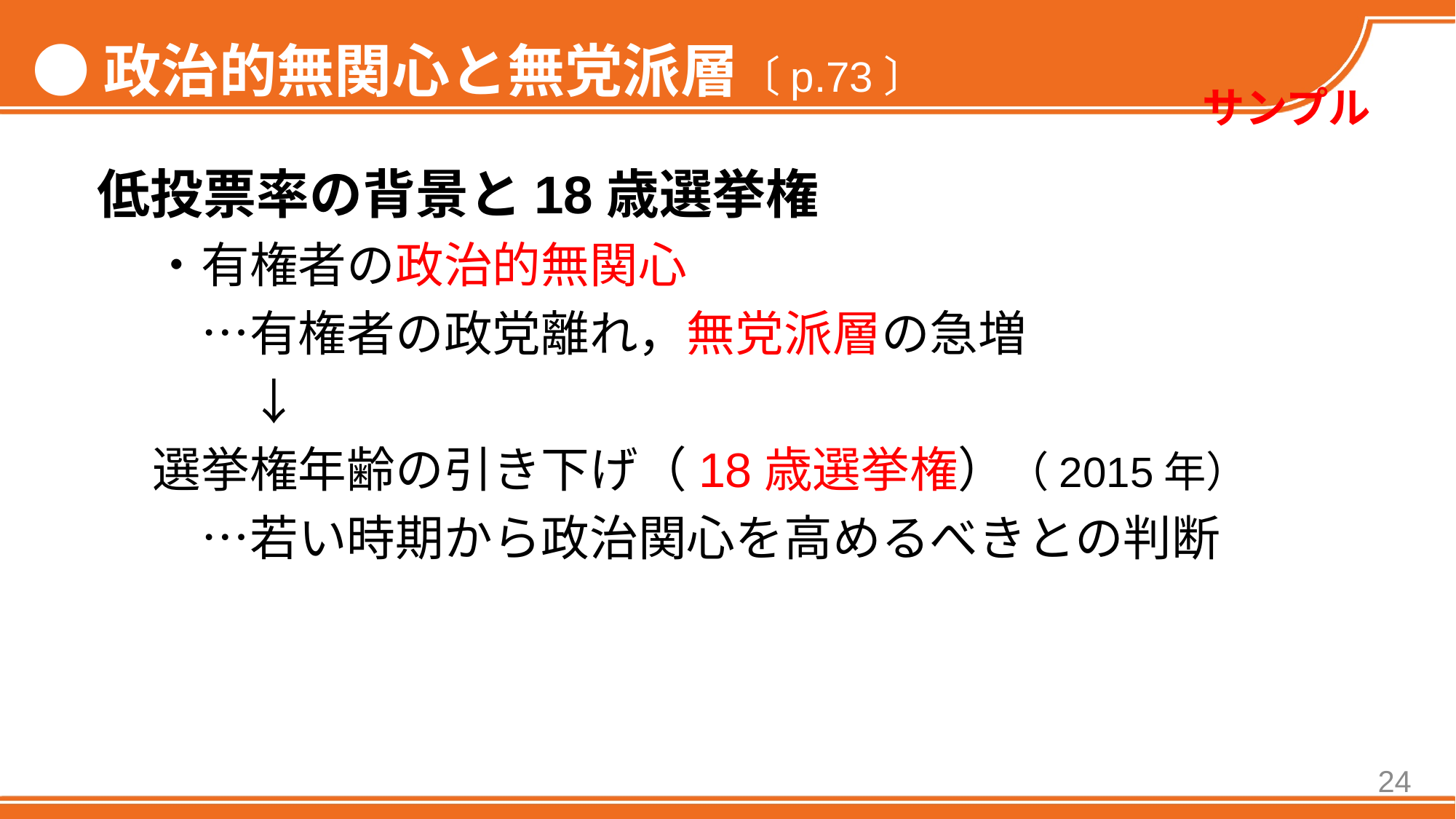

●政治的無関心と無党派層〔p.73〕
低投票率の背景と18歳選挙権
・有権者の政治的無関心
　…有権者の政党離れ，無党派層の急増
　　↓
選挙権年齢の引き下げ（18歳選挙権）（2015年）
　…若い時期から政治関心を高めるべきとの判断